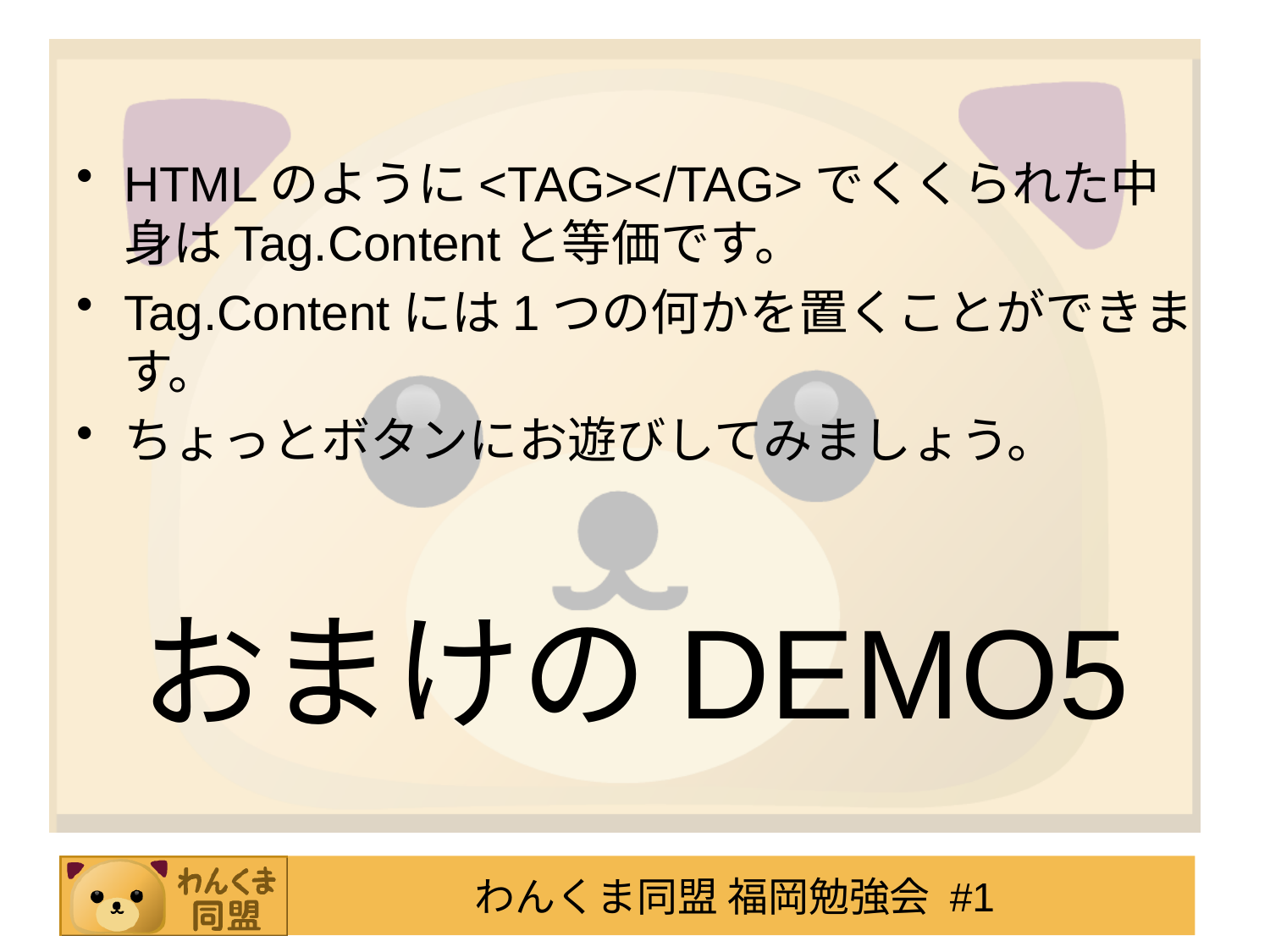

#
HTMLのように<TAG></TAG>でくくられた中身はTag.Contentと等価です。
Tag.Contentには1つの何かを置くことができます。
ちょっとボタンにお遊びしてみましょう。

おまけのDEMO5